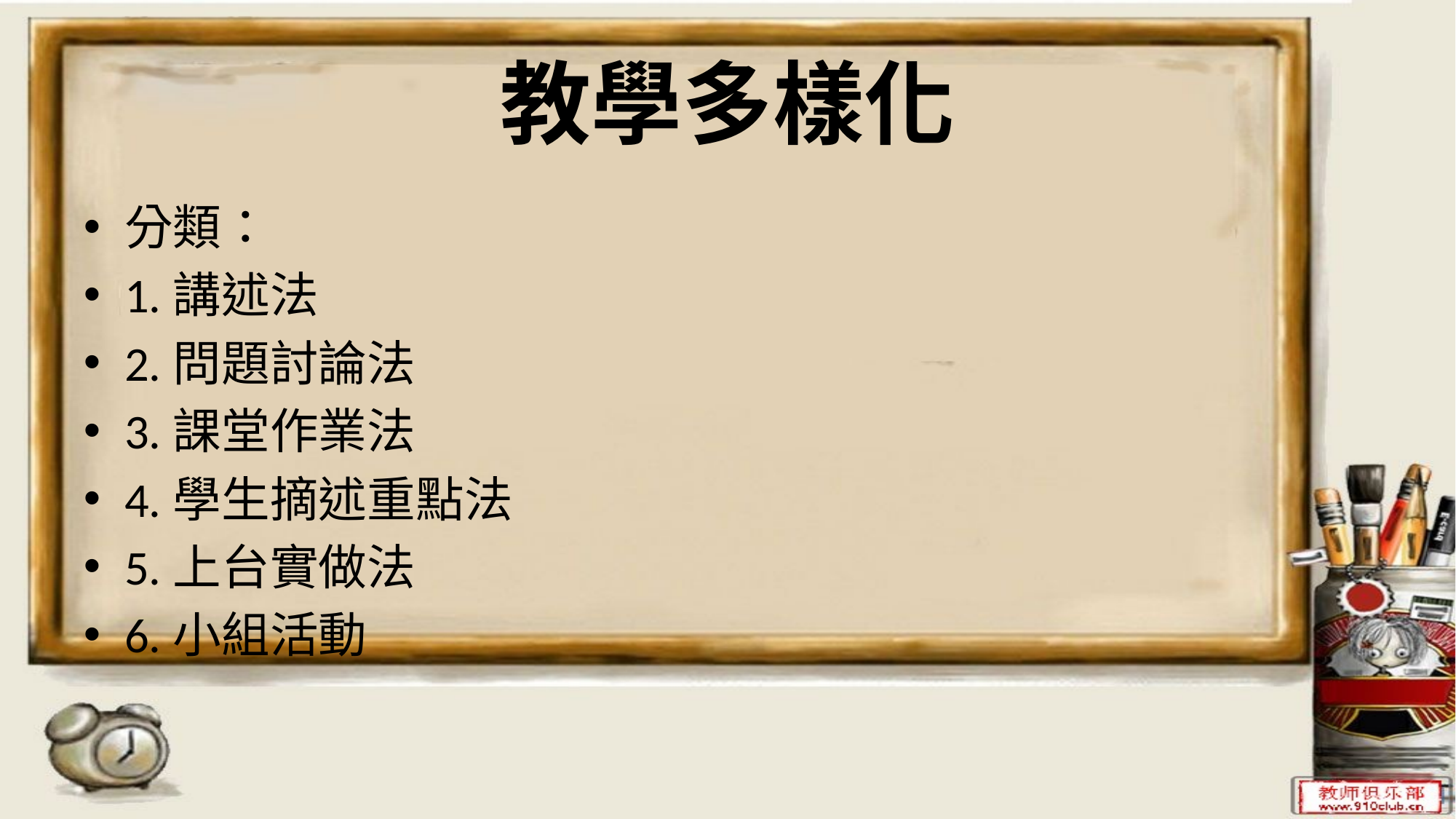

# 教學多樣化
分類：
1.講述法
2.問題討論法
3.課堂作業法
4.學生摘述重點法
5.上台實做法
6.小組活動